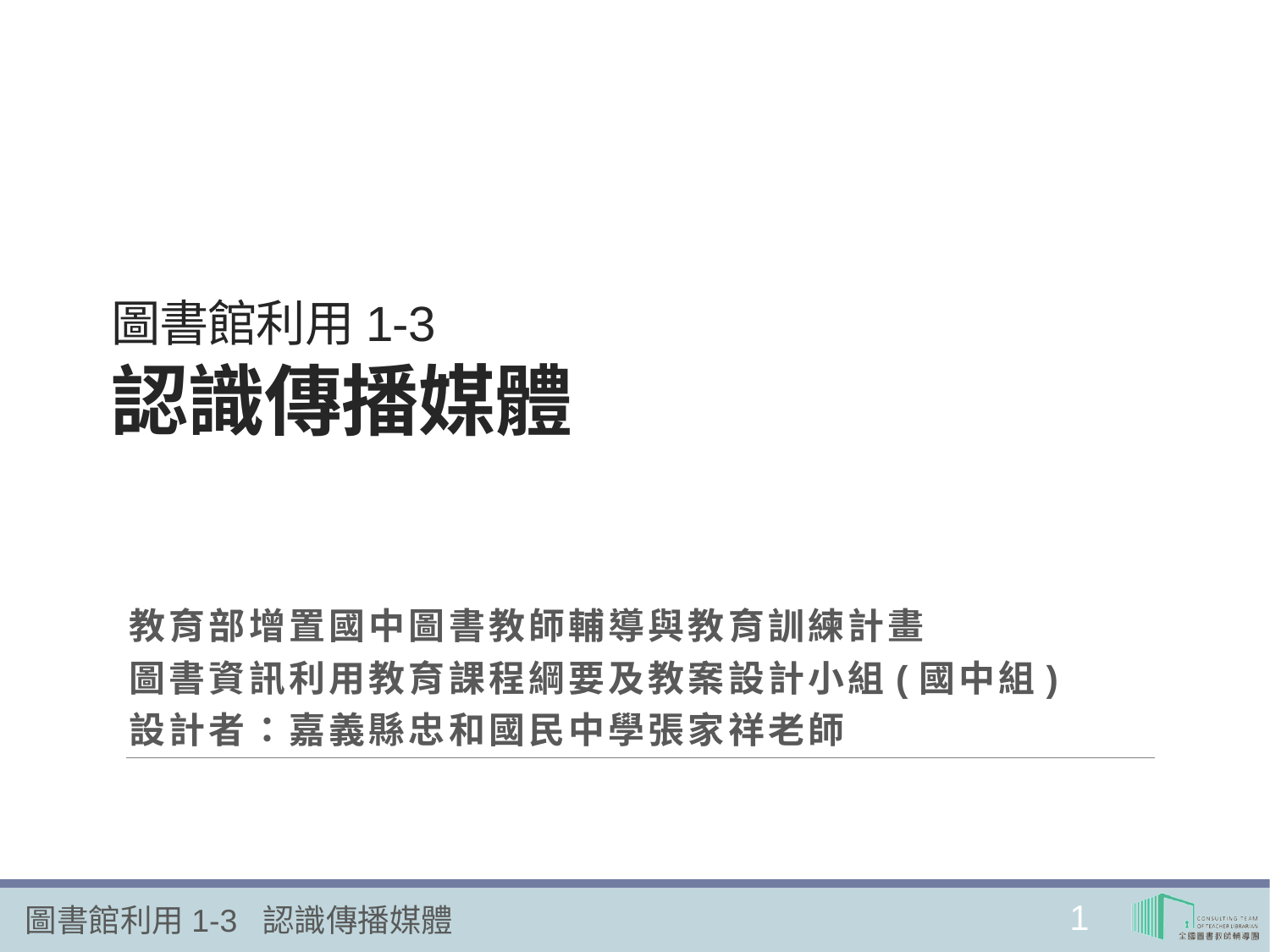

# 圖書館利用1-3 認識傳播媒體
教育部增置國中圖書教師輔導與教育訓練計畫
圖書資訊利用教育課程綱要及教案設計小組(國中組)
設計者：嘉義縣忠和國民中學張家祥老師